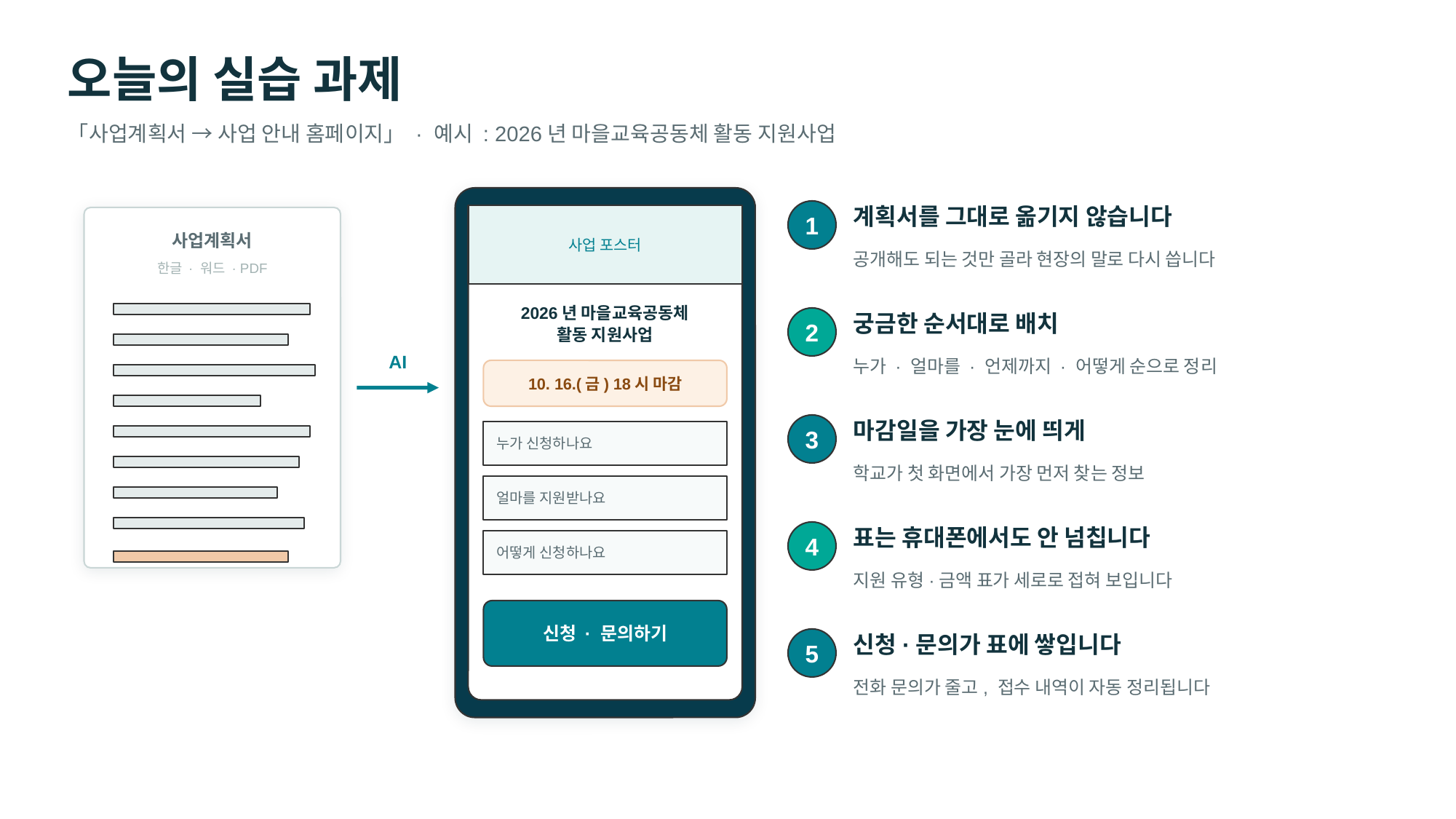

오늘의 실습 과제
「사업계획서 → 사업 안내 홈페이지」 · 예시 : 2026년 마을교육공동체 활동 지원사업

계획서를 그대로 옮기지 않습니다

1

사업 포스터

사업계획서
공개해도 되는 것만 골라 현장의 말로 다시 씁니다
한글 · 워드 · PDF
2026년 마을교육공동체
활동 지원사업
궁금한 순서대로 배치

2

AI
누가 · 얼마를 · 언제까지 · 어떻게 순으로 정리

10. 16.(금) 18시 마감

마감일을 가장 눈에 띄게

3

누가 신청하나요

학교가 첫 화면에서 가장 먼저 찾는 정보

얼마를 지원받나요

표는 휴대폰에서도 안 넘칩니다

4

어떻게 신청하나요

지원 유형·금액 표가 세로로 접혀 보입니다

신청 · 문의하기
신청·문의가 표에 쌓입니다

5
전화 문의가 줄고, 접수 내역이 자동 정리됩니다